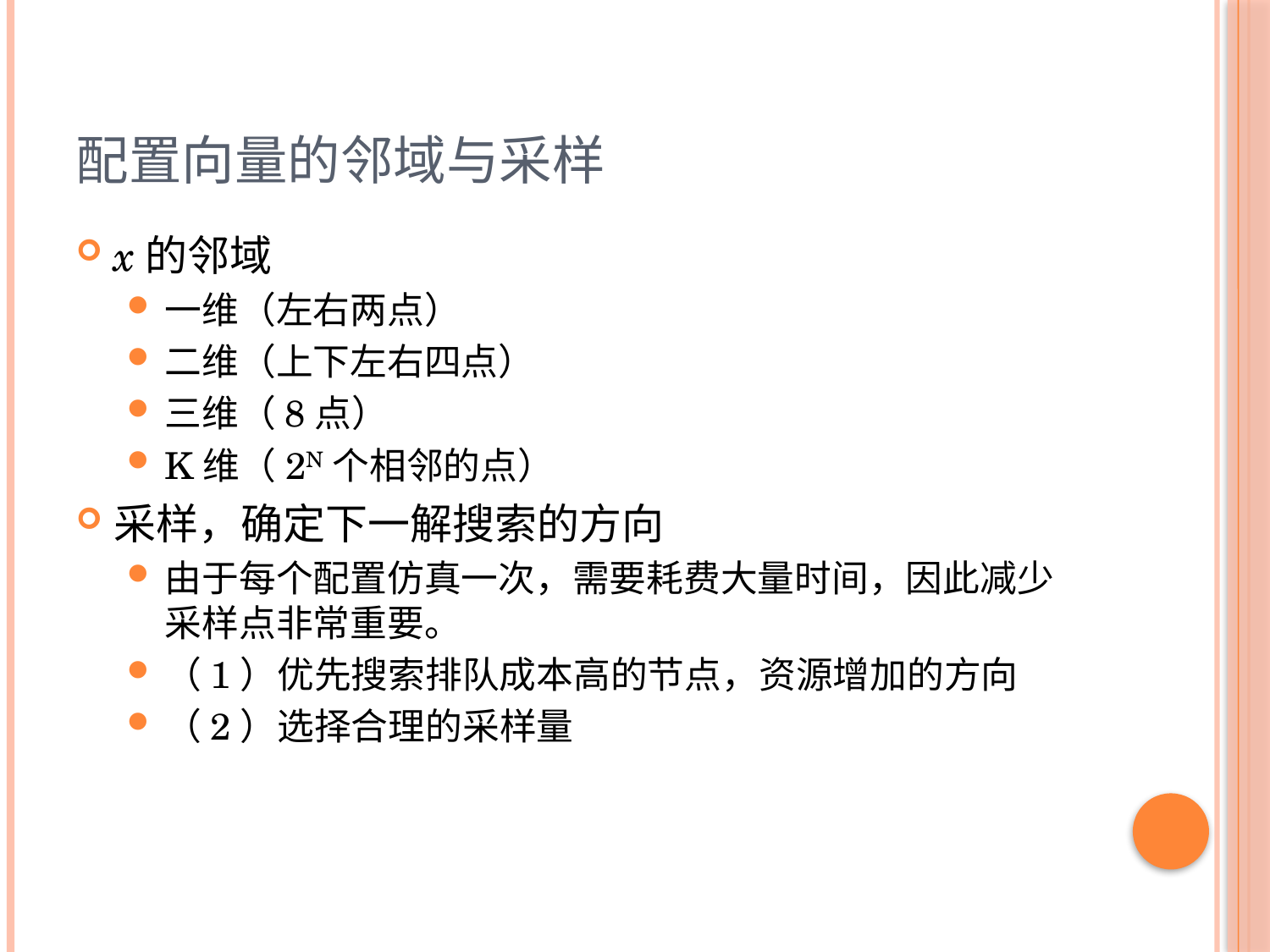

# 配置向量的邻域与采样
x的邻域
一维（左右两点）
二维（上下左右四点）
三维（8点）
K维（2N个相邻的点）
采样，确定下一解搜索的方向
由于每个配置仿真一次，需要耗费大量时间，因此减少采样点非常重要。
（1）优先搜索排队成本高的节点，资源增加的方向
（2）选择合理的采样量